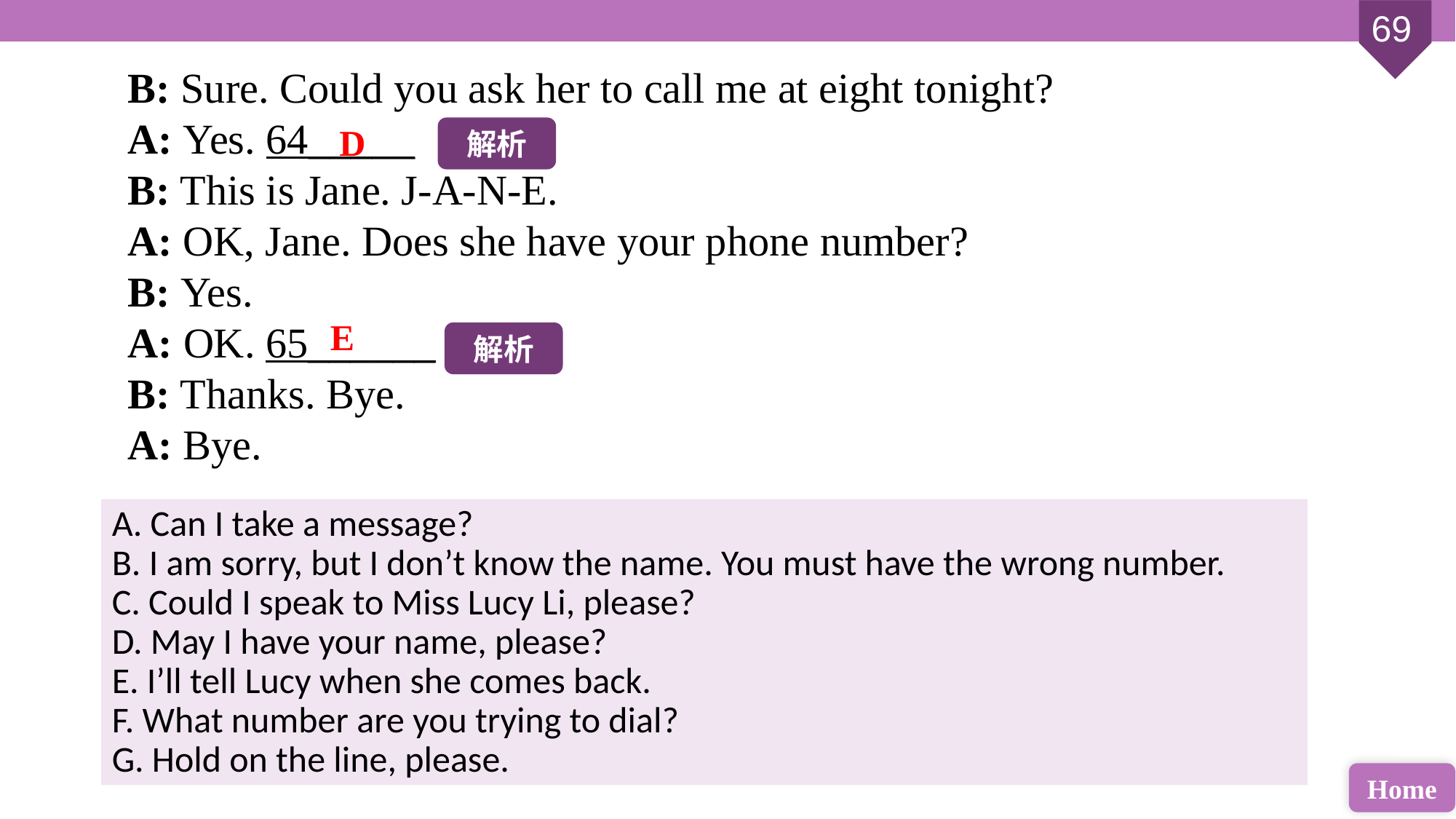

B: Sure. Could you ask her to call me at eight tonight?
A: Yes. 64_____
B: This is Jane. J-A-N-E.
A: OK, Jane. Does she have your phone number?
B: Yes.
A: OK. 65______
B: Thanks. Bye.
A: Bye.
D
解析
E
解析
A. Can I take a message?
B. I am sorry, but I don’t know the name. You must have the wrong number.
C. Could I speak to Miss Lucy Li, please?
D. May I have your name, please?
E. I’ll tell Lucy when she comes back.
F. What number are you trying to dial?
G. Hold on the line, please.